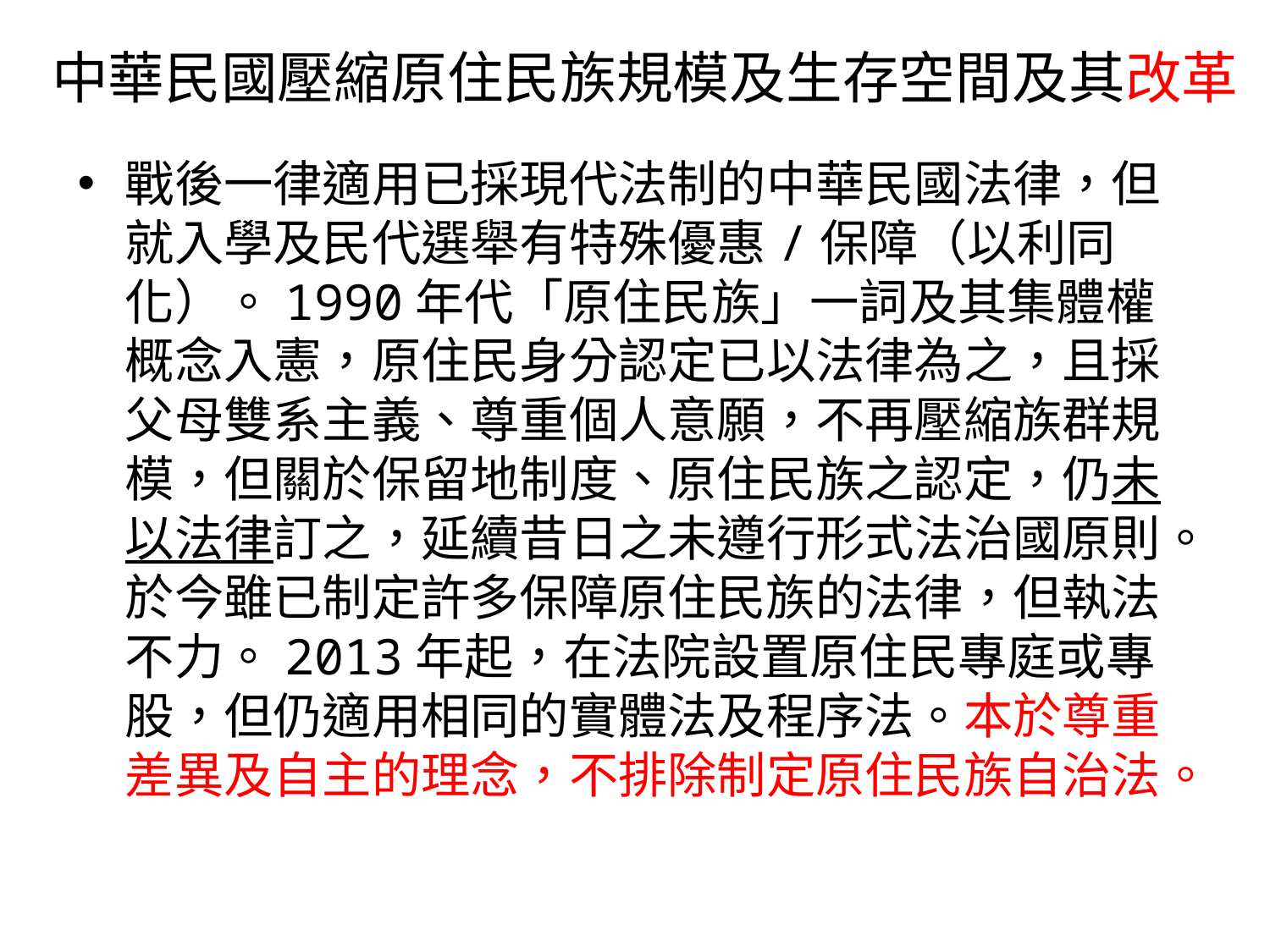

# 中華民國壓縮原住民族規模及生存空間及其改革
戰後一律適用已採現代法制的中華民國法律，但就入學及民代選舉有特殊優惠/保障（以利同化）。1990年代「原住民族」一詞及其集體權概念入憲，原住民身分認定已以法律為之，且採父母雙系主義、尊重個人意願，不再壓縮族群規模，但關於保留地制度、原住民族之認定，仍未以法律訂之，延續昔日之未遵行形式法治國原則。於今雖已制定許多保障原住民族的法律，但執法不力。2013年起，在法院設置原住民專庭或專股，但仍適用相同的實體法及程序法。本於尊重差異及自主的理念，不排除制定原住民族自治法。